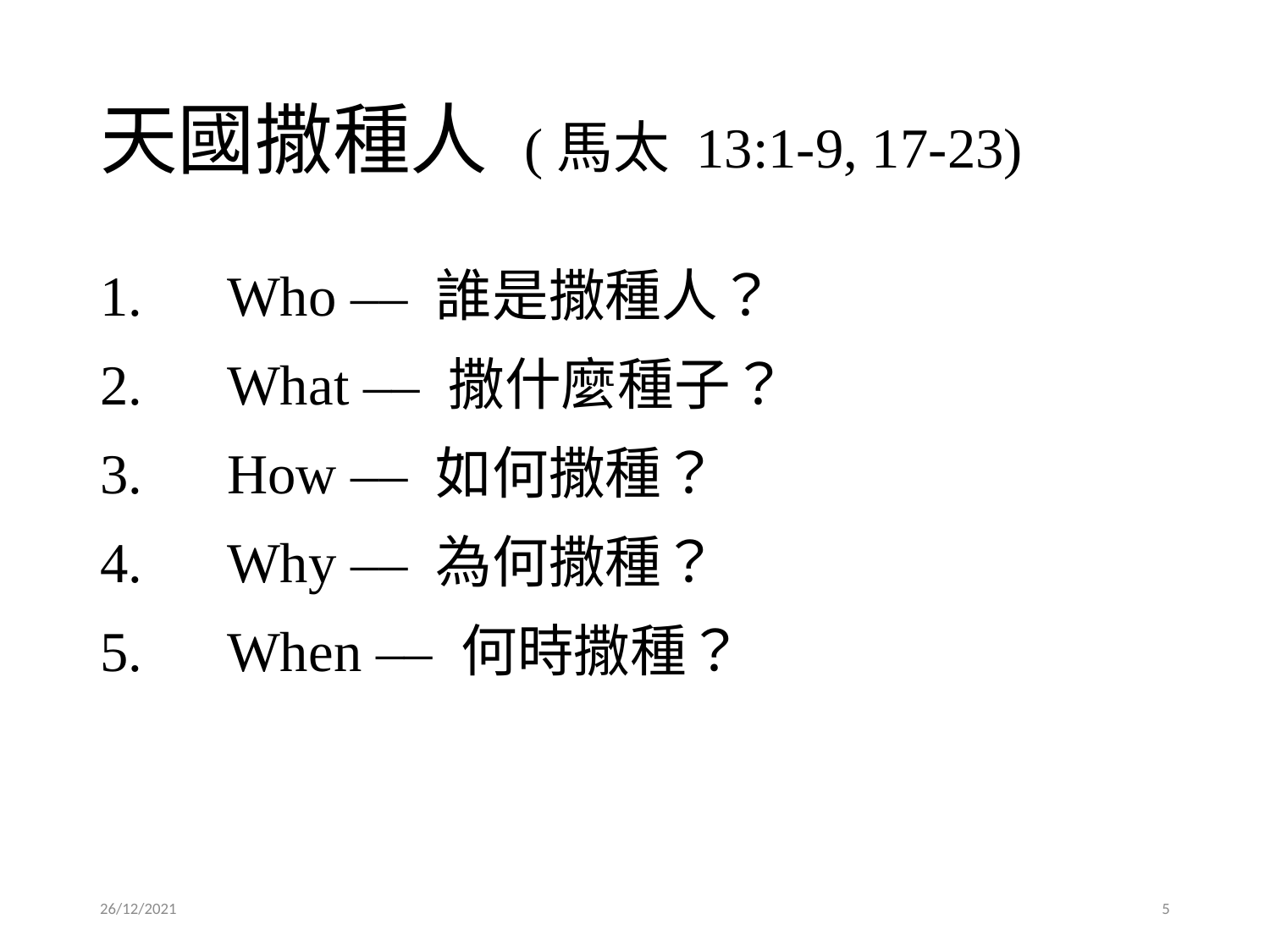

# 天國撒種人 (馬太 13:1-9, 17-23)
1.	Who –– 誰是撒種人？
2.	What –– 撒什麼種子？
3.	How –– 如何撒種？
4.	Why –– 為何撒種？
5.	When –– 何時撒種？

26/12/2021

5